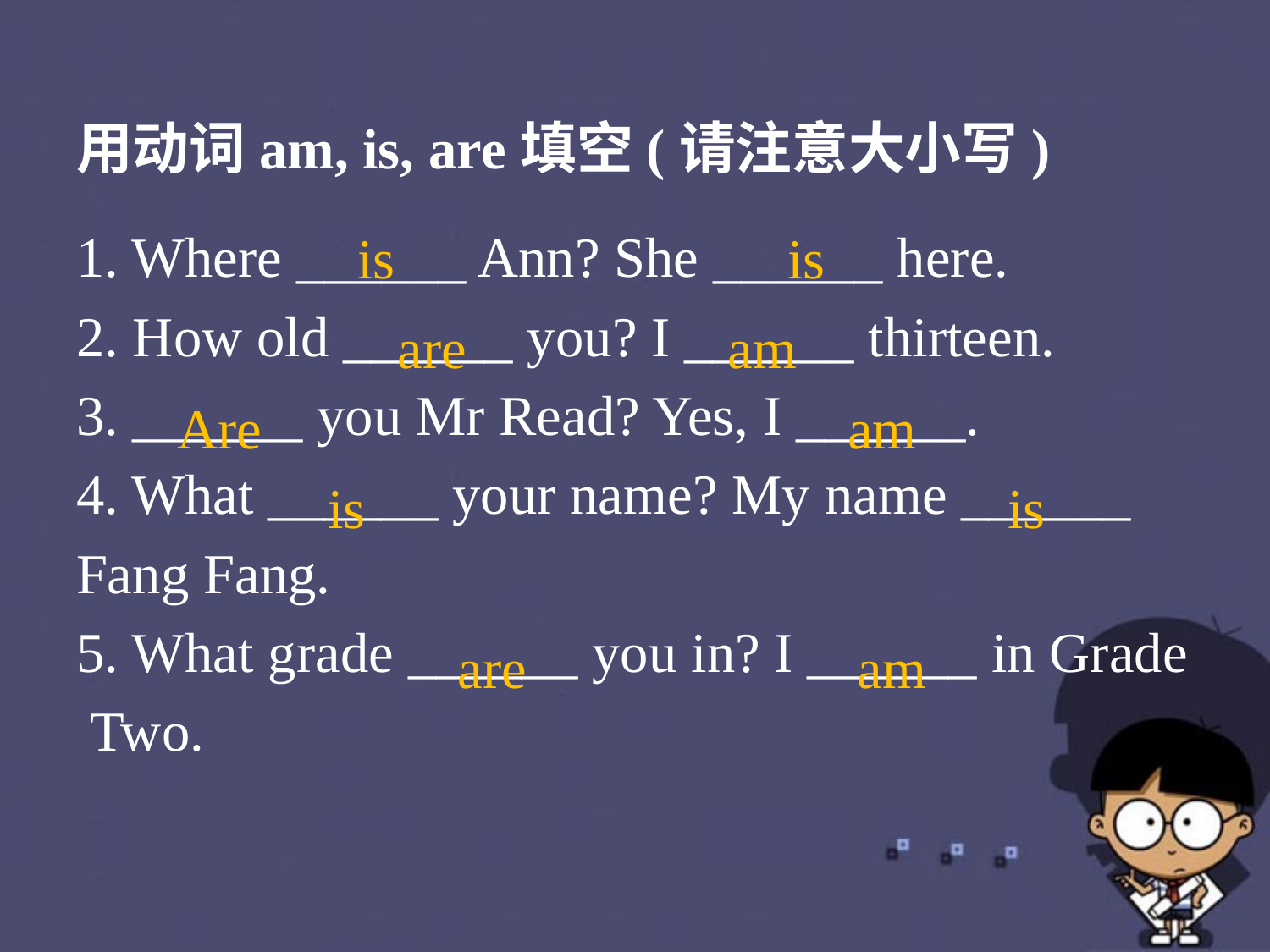

用动词am, is, are填空(请注意大小写)

1. Where ______ Ann? She ______ here.
2. How old ______ you? I ______ thirteen.
3. ______ you Mr Read? Yes, I ______.
4. What ______ your name? My name ______
Fang Fang.
5. What grade ______ you in? I ______ in Grade
 Two.
is
is
are
am
Are
am
is
is
are
am